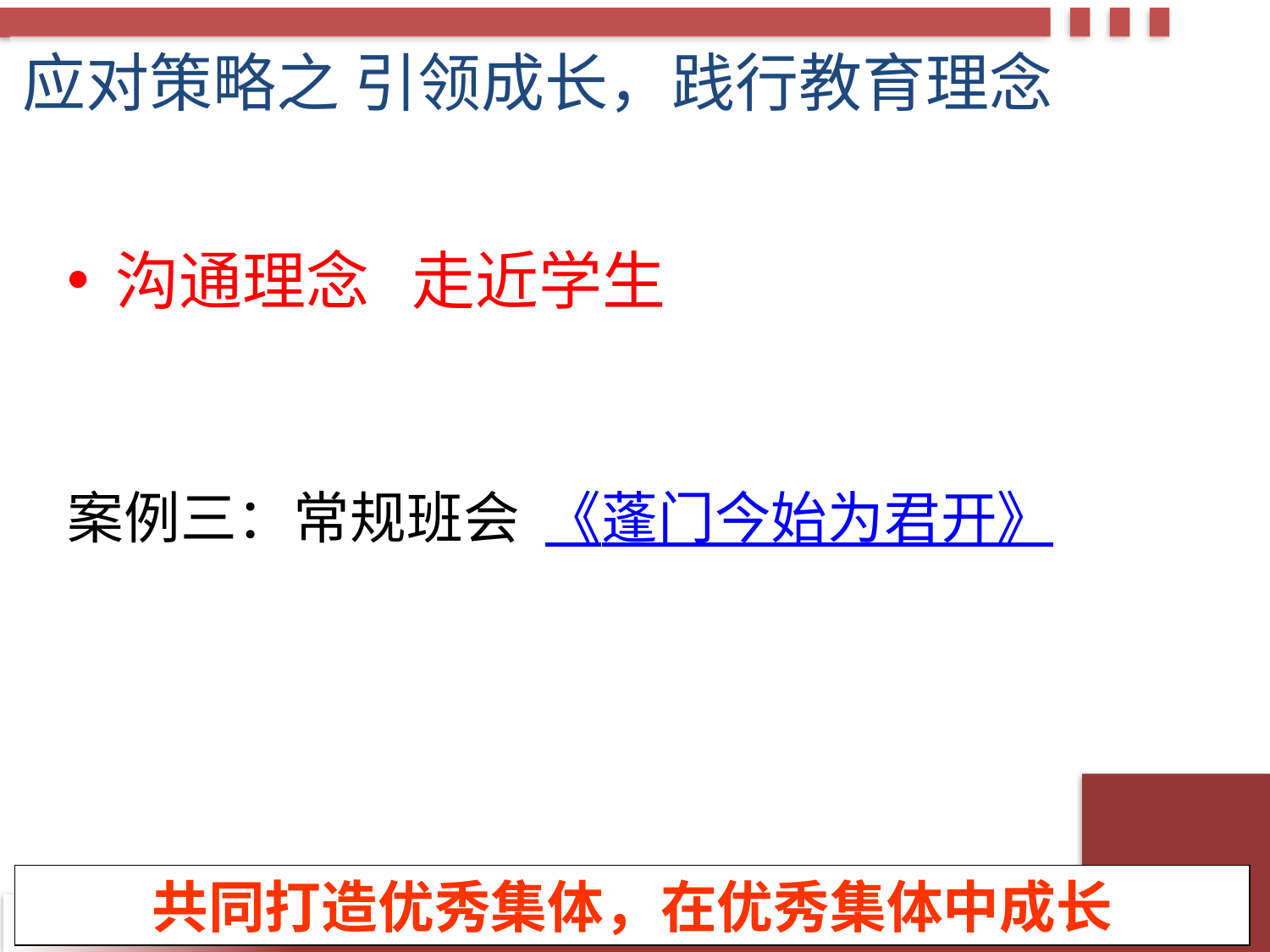

应对策略之 引领成长，践行教育理念
沟通理念   走近学生

案例三：常规班会  《蓬门今始为君开》

共同打造优秀集体，在优秀集体中成长